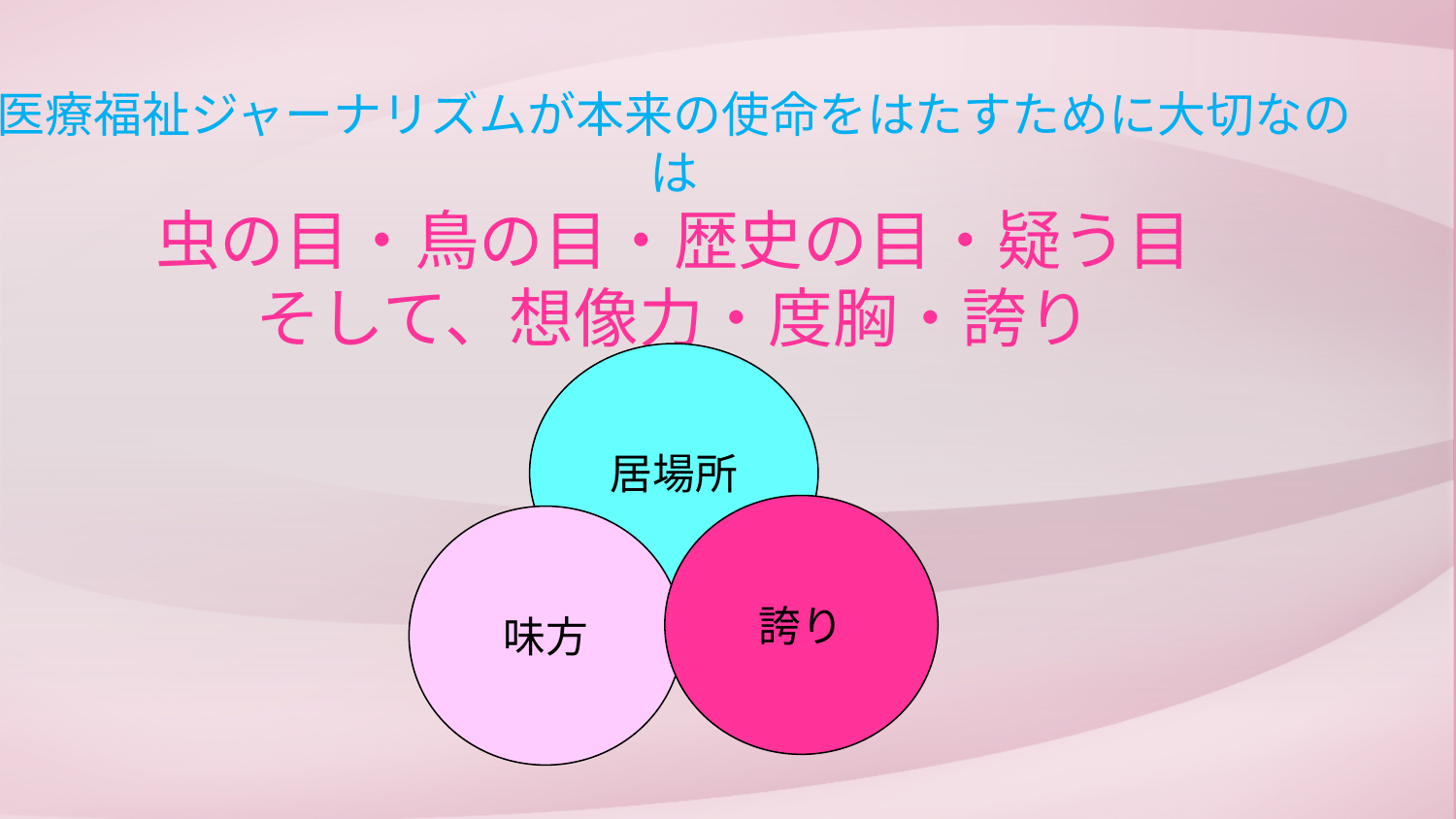

医療福祉ジャーナリズムが本来の使命をはたすために大切なのは
虫の目・鳥の目・歴史の目・疑う目
そして、想像力・度胸・誇り
居場所
誇り
味方